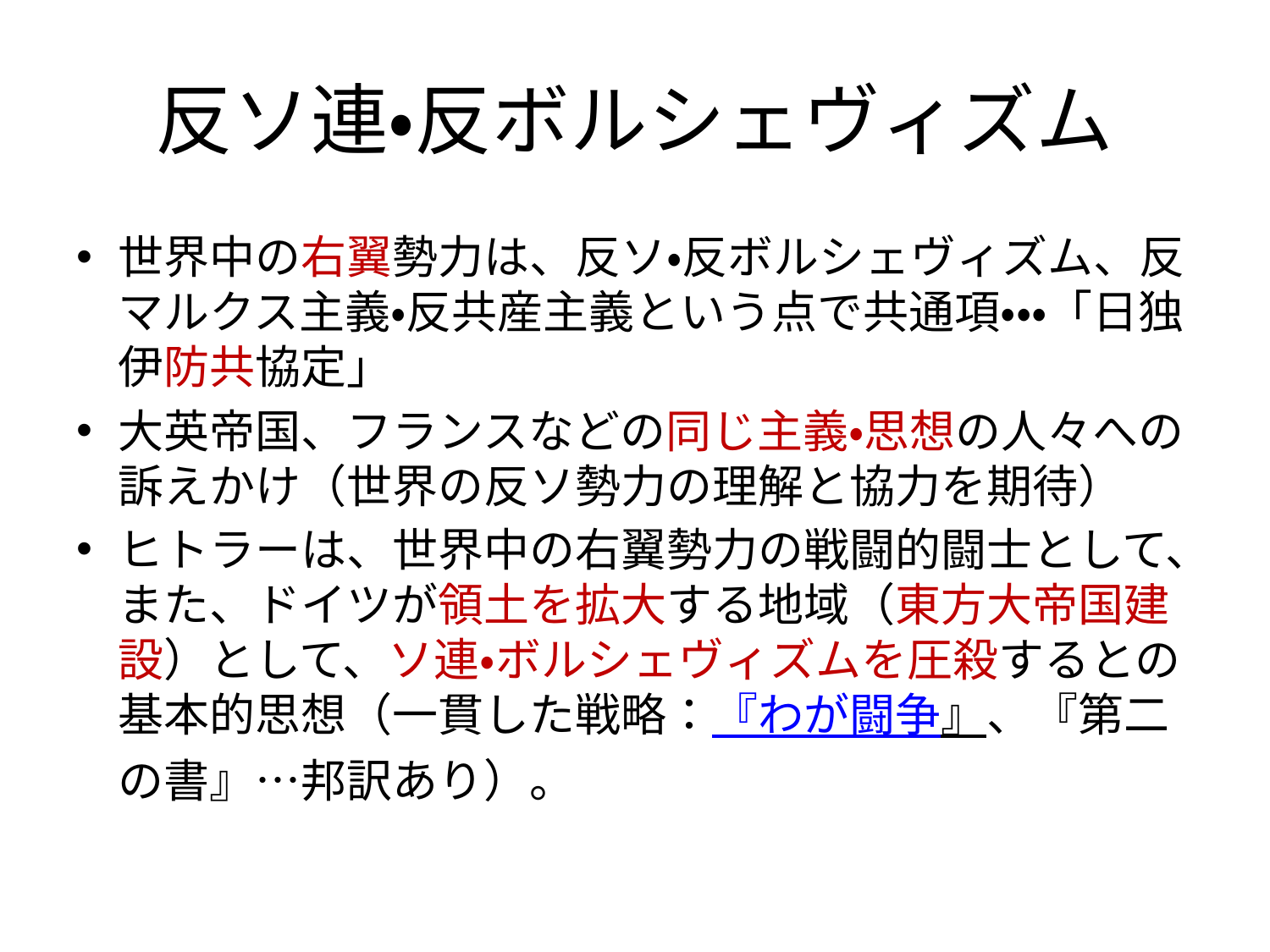

# 反ソ連・反ボルシェヴィズム
世界中の右翼勢力は、反ソ・反ボルシェヴィズム、反マルクス主義・反共産主義という点で共通項・・・「日独伊防共協定」
大英帝国、フランスなどの同じ主義・思想の人々への訴えかけ（世界の反ソ勢力の理解と協力を期待）
ヒトラーは、世界中の右翼勢力の戦闘的闘士として、また、ドイツが領土を拡大する地域（東方大帝国建設）として、ソ連・ボルシェヴィズムを圧殺するとの基本的思想（一貫した戦略：『わが闘争』、『第二の書』…邦訳あり）。